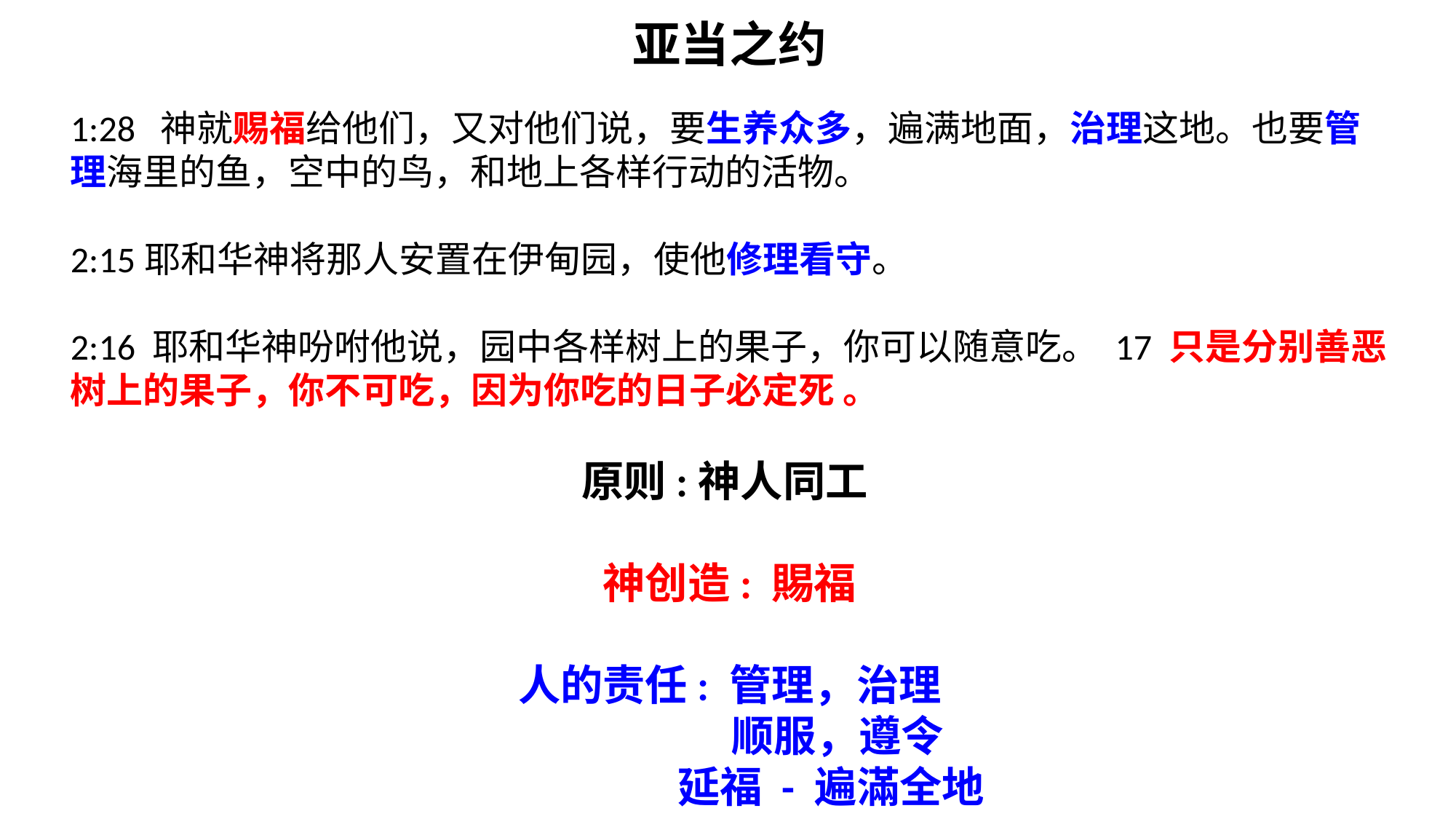

亚当之约

1:28  神就赐福给他们，又对他们说，要生养众多，遍满地面，治理这地。也要管理海里的鱼，空中的鸟，和地上各样行动的活物。

2:15耶和华神将那人安置在伊甸园，使他修理看守。

2:16 耶和华神吩咐他说，园中各样树上的果子，你可以随意吃。 17 只是分别善恶树上的果子，你不可吃，因为你吃的日子必定死 。

原则:神人同工

神创造: 賜福

人的责任: 管理，治理
	          顺服，遵令
                    延福 - 遍滿全地